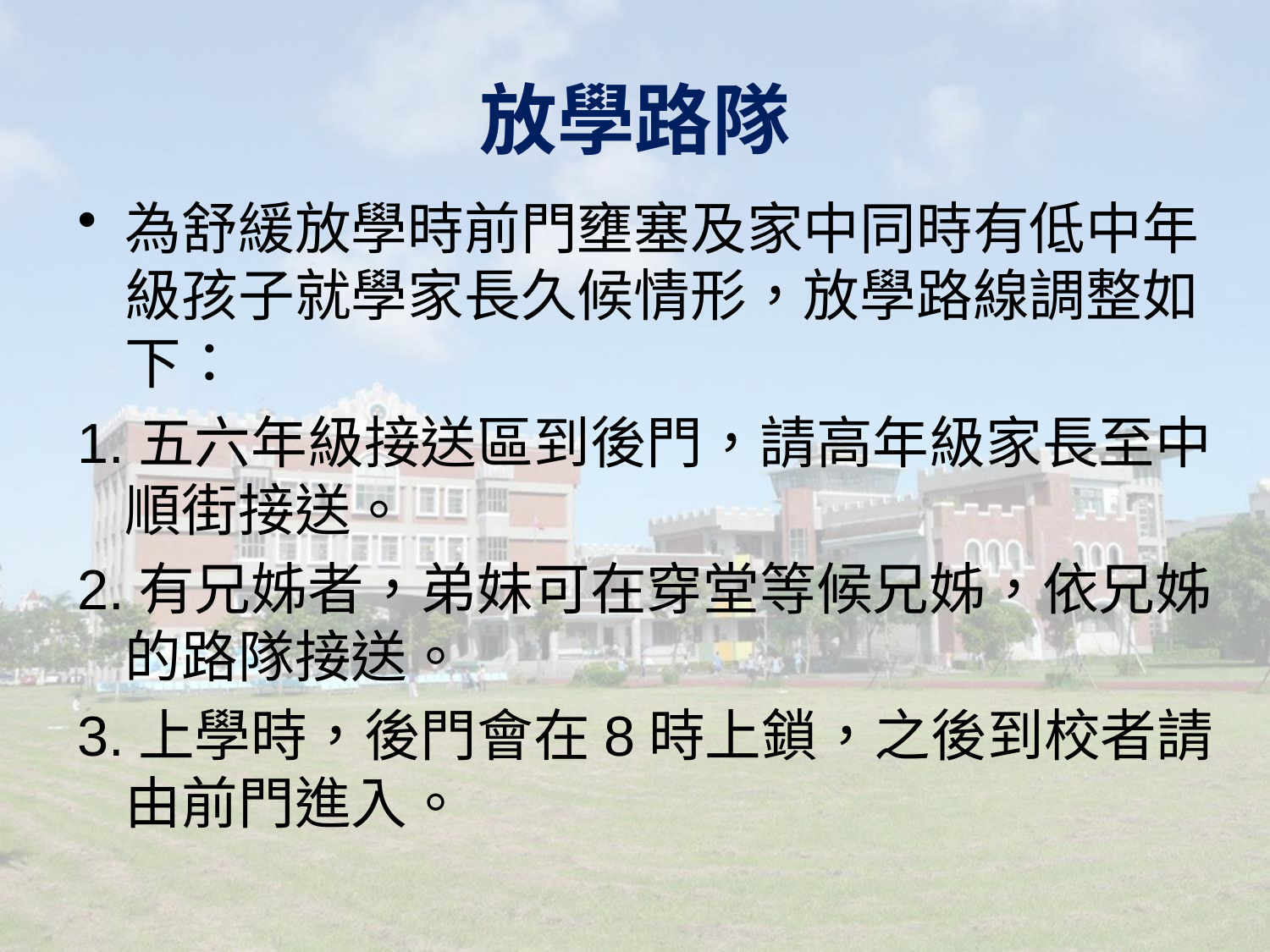

# 放學路隊
為舒緩放學時前門壅塞及家中同時有低中年級孩子就學家長久候情形，放學路線調整如下：
1.五六年級接送區到後門，請高年級家長至中順街接送。
2.有兄姊者，弟妹可在穿堂等候兄姊，依兄姊的路隊接送。
3.上學時，後門會在8時上鎖，之後到校者請由前門進入。